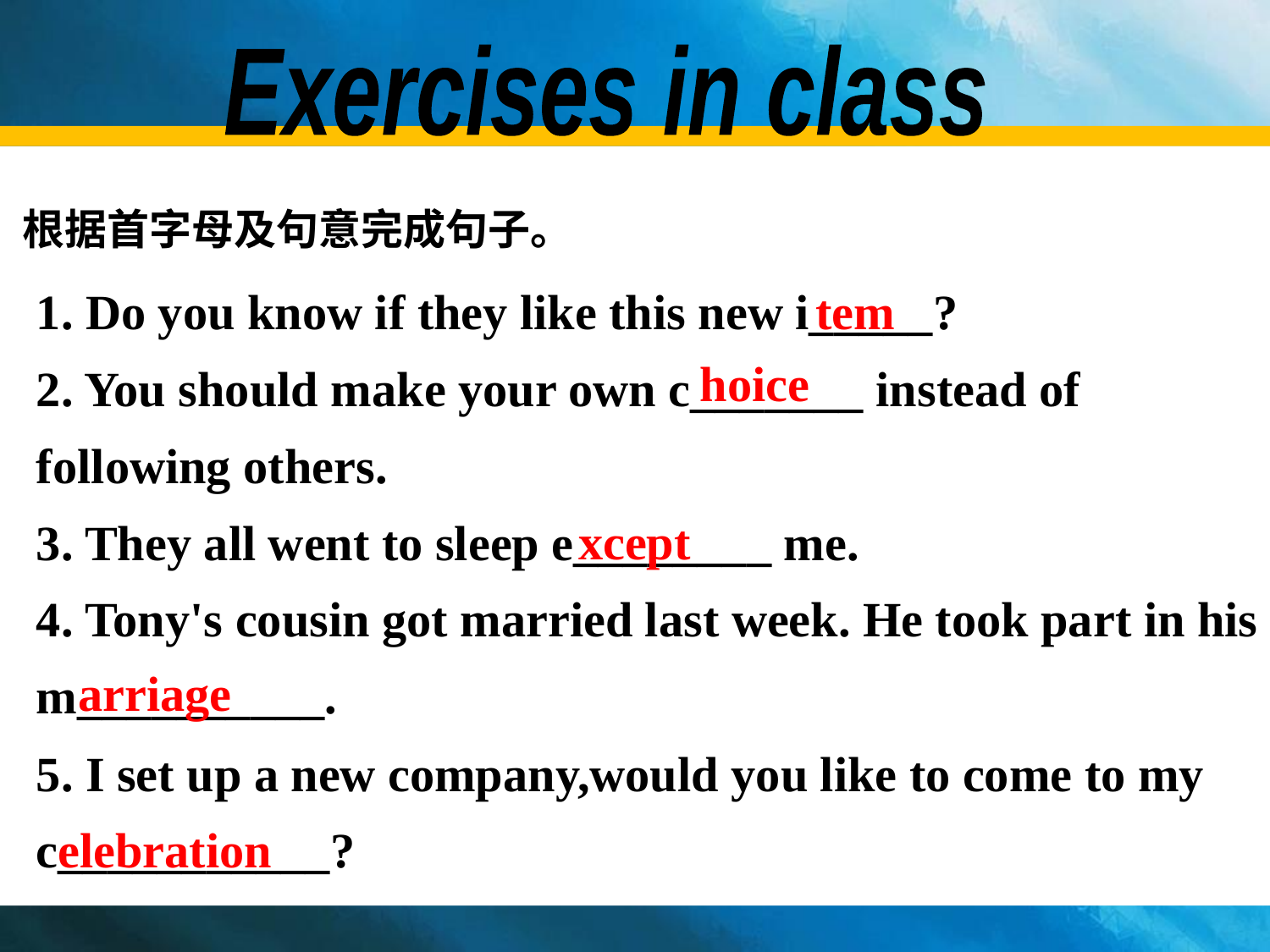

Exercises in class
根据首字母及句意完成句子。
1. Do you know if they like this new i_____?
2. You should make your own c_______ instead of following others.
3. They all went to sleep e________ me.
4. Tony's cousin got married last week. He took part in his m__________.
5. I set up a new company,would you like to come to my c___________?
tem
hoice
xcept
arriage
elebration